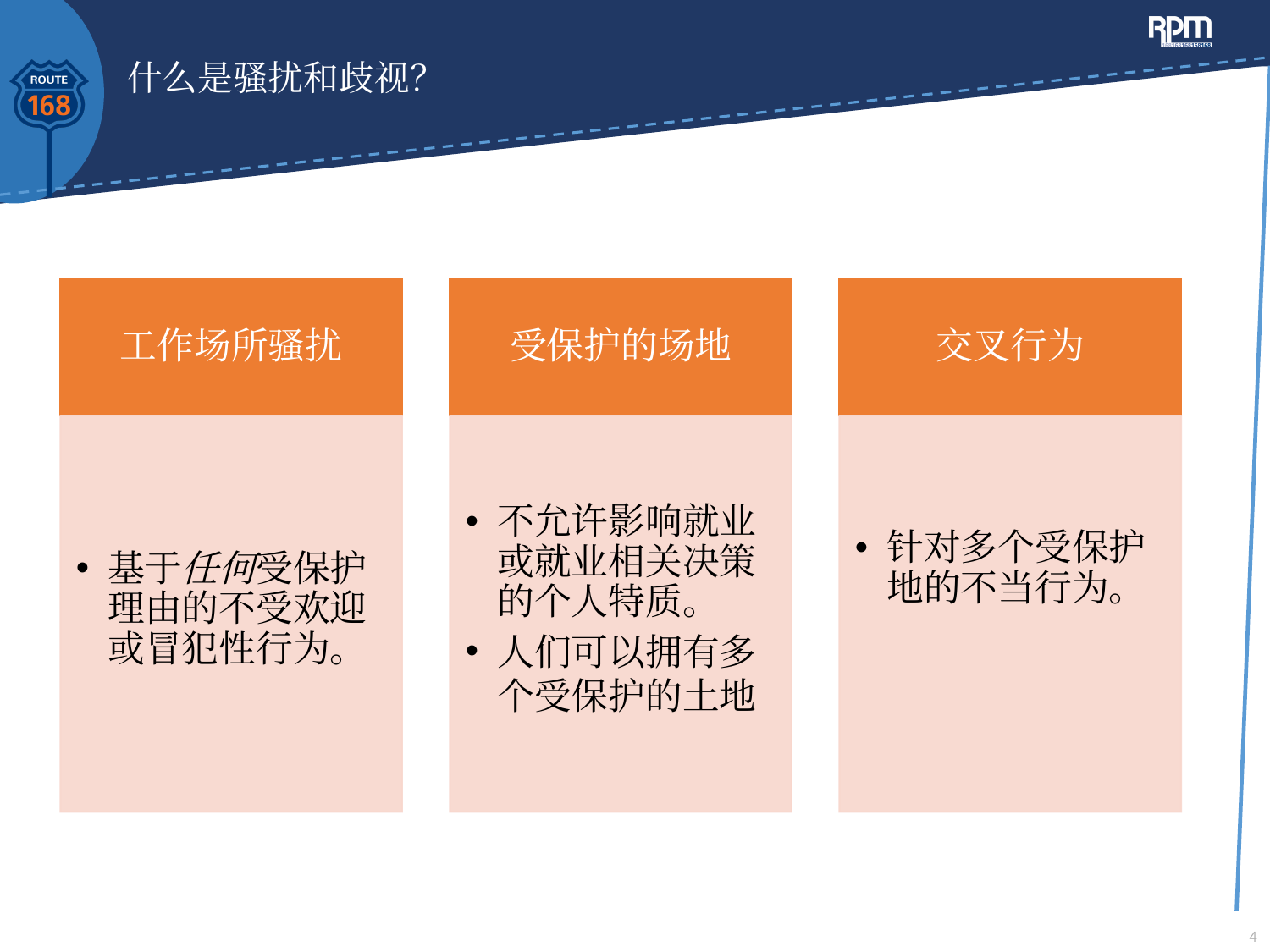

# 什么是骚扰和歧视？
工作场所骚扰
基于任何受保护理由的不受欢迎或冒犯性行为。
受保护的场地
不允许影响就业或就业相关决策的个人特质。
人们可以拥有多个受保护的土地
交叉行为
针对多个受保护地的不当行为。

4